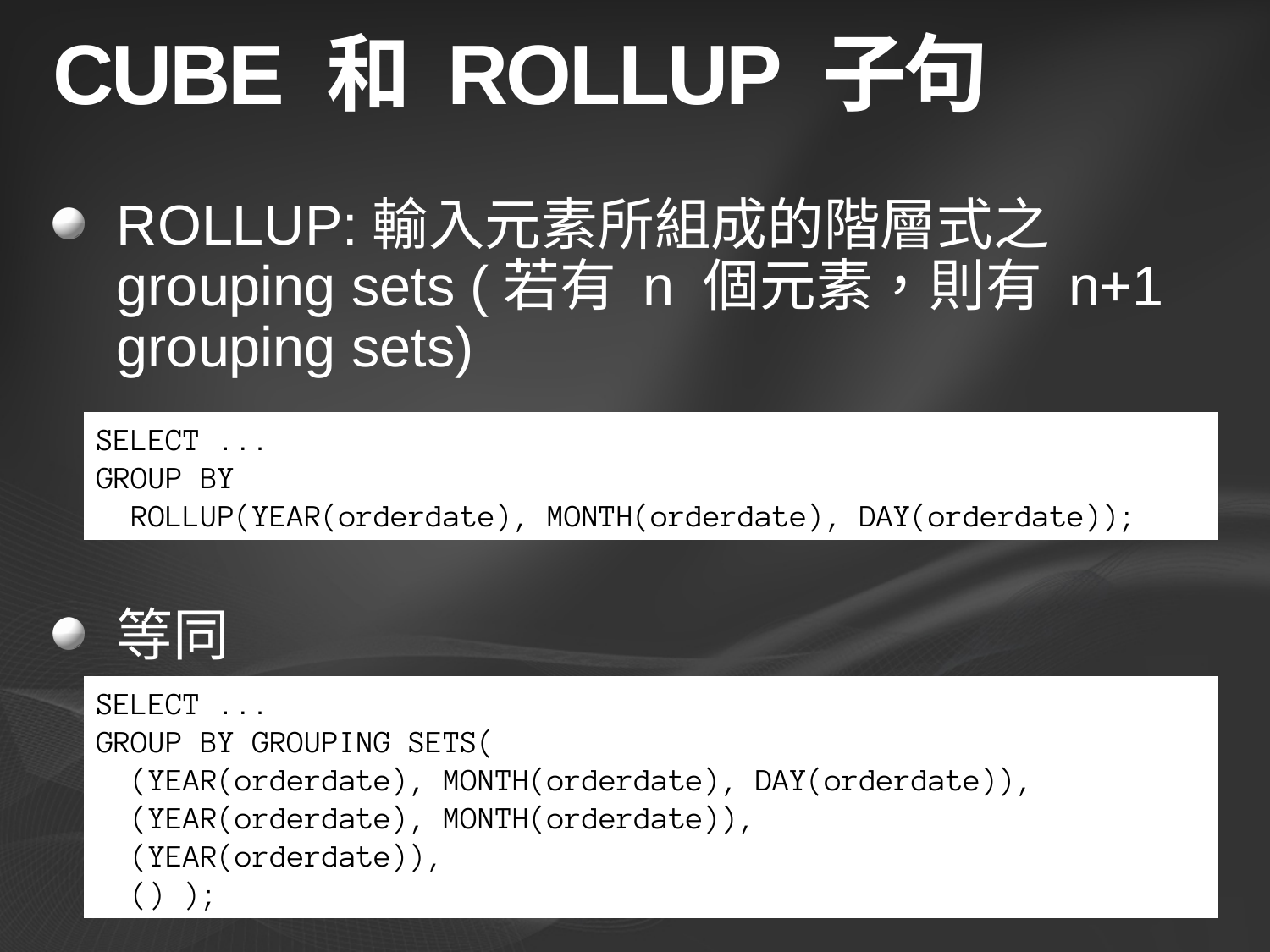

# CUBE 和 ROLLUP 子句
ROLLUP:輸入元素所組成的階層式之grouping sets (若有 n 個元素，則有 n+1 grouping sets)

等同
SELECT ...
GROUP BY
  ROLLUP(YEAR(orderdate), MONTH(orderdate), DAY(orderdate));
SELECT ...
GROUP BY GROUPING SETS(
  (YEAR(orderdate), MONTH(orderdate), DAY(orderdate)),
  (YEAR(orderdate), MONTH(orderdate)),
  (YEAR(orderdate)),
  () );